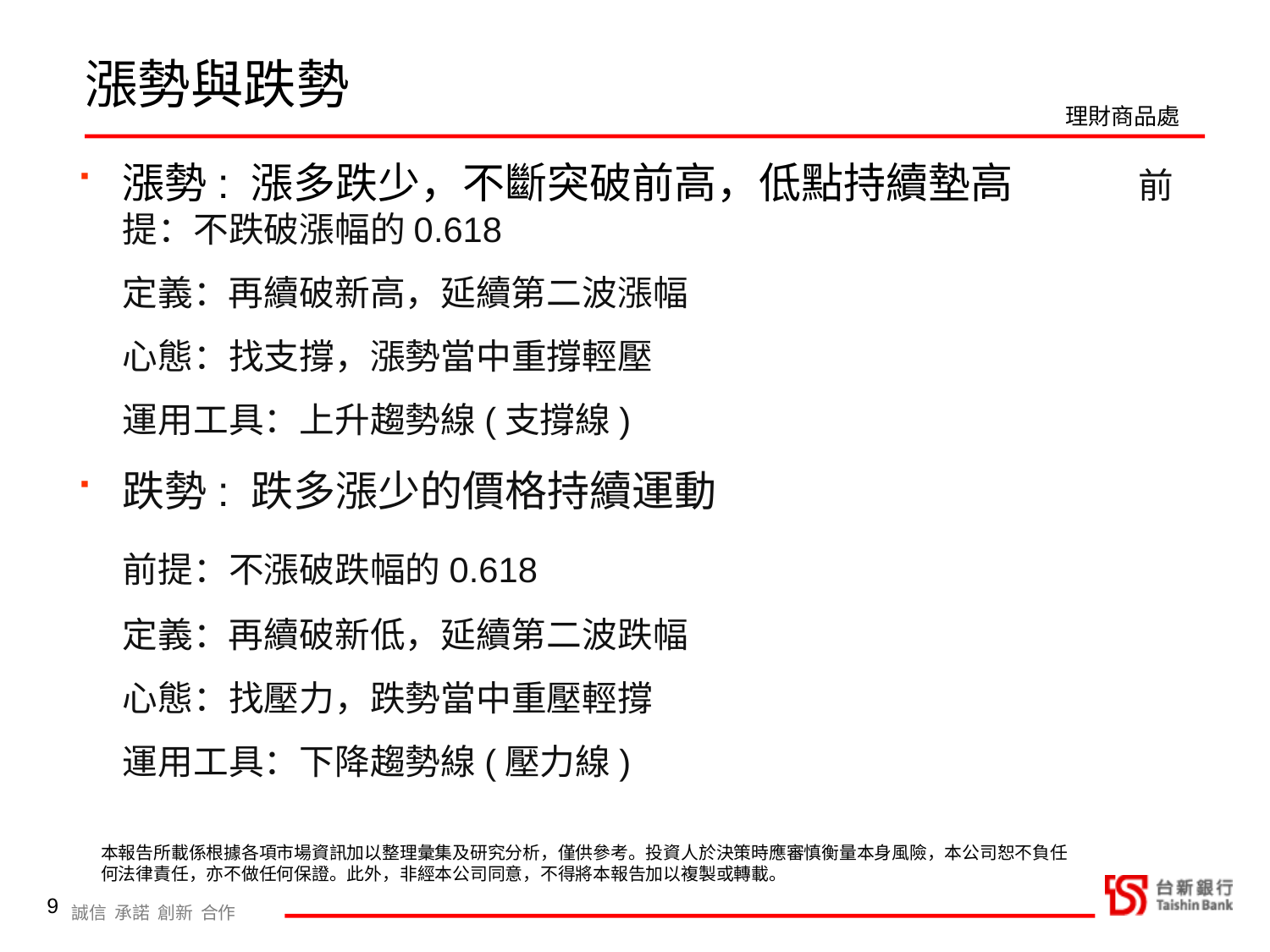

漲勢與跌勢
漲勢: 漲多跌少，不斷突破前高，低點持續墊高            	前提：不跌破漲幅的0.618
	定義：再續破新高，延續第二波漲幅
	心態：找支撐，漲勢當中重撐輕壓
	運用工具：上升趨勢線(支撐線)
跌勢: 跌多漲少的價格持續運動
	前提：不漲破跌幅的0.618
	定義：再續破新低，延續第二波跌幅
	心態：找壓力，跌勢當中重壓輕撐
	運用工具：下降趨勢線(壓力線)
9